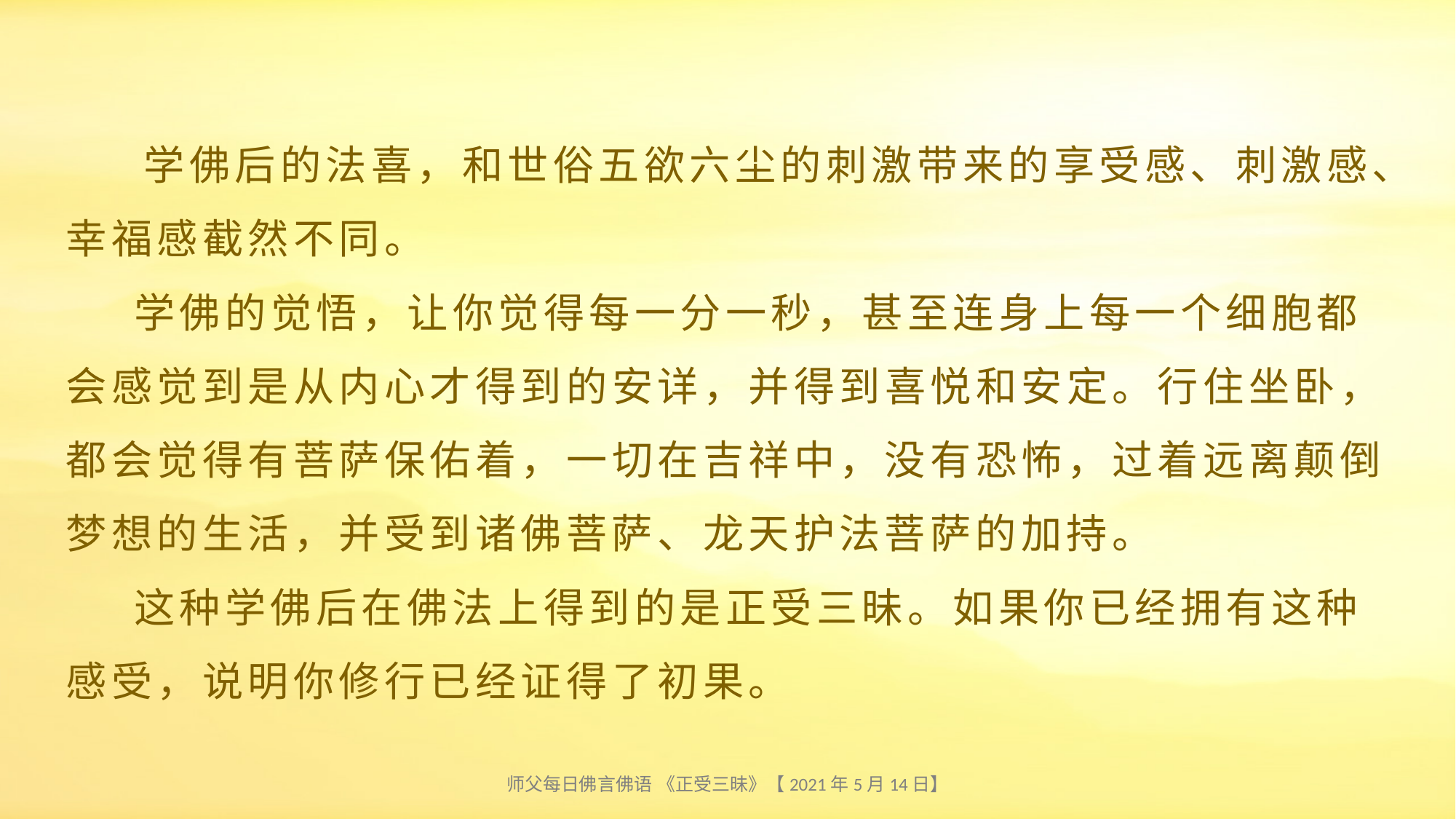

# 学佛后的法喜，和世俗五欲六尘的刺激带来的享受感、刺激感、幸福感截然不同。 学佛的觉悟，让你觉得每一分一秒，甚至连身上每一个细胞都会感觉到是从内心才得到的安详，并得到喜悦和安定。行住坐卧，都会觉得有菩萨保佑着，一切在吉祥中，没有恐怖，过着远离颠倒梦想的生活，并受到诸佛菩萨、龙天护法菩萨的加持。 这种学佛后在佛法上得到的是正受三昧。如果你已经拥有这种感受，说明你修行已经证得了初果。
师父每日佛言佛语 《正受三昧》【2021年5月14日】